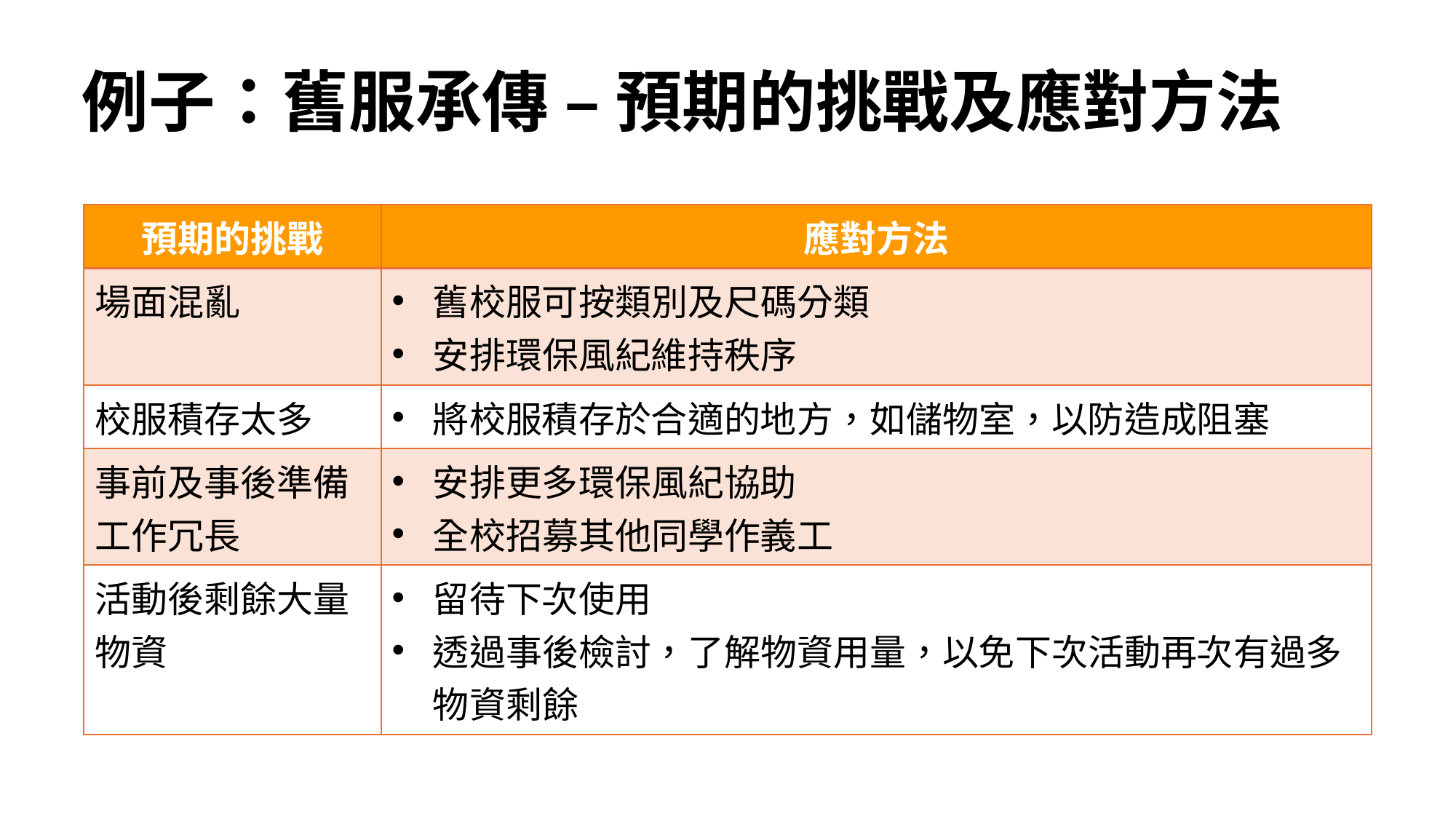

# 例子：舊服承傳 – 預期的挑戰及應對方法
| 預期的挑戰 | 應對方法 |
| --- | --- |
| 場面混亂 | 舊校服可按類別及尺碼分類 安排環保風紀維持秩序 |
| 校服積存太多 | 將校服積存於合適的地方，如儲物室，以防造成阻塞 |
| 事前及事後準備工作冗長 | 安排更多環保風紀協助 全校招募其他同學作義工 |
| 活動後剩餘大量物資 | 留待下次使用 透過事後檢討，了解物資用量，以免下次活動再次有過多物資剩餘 |